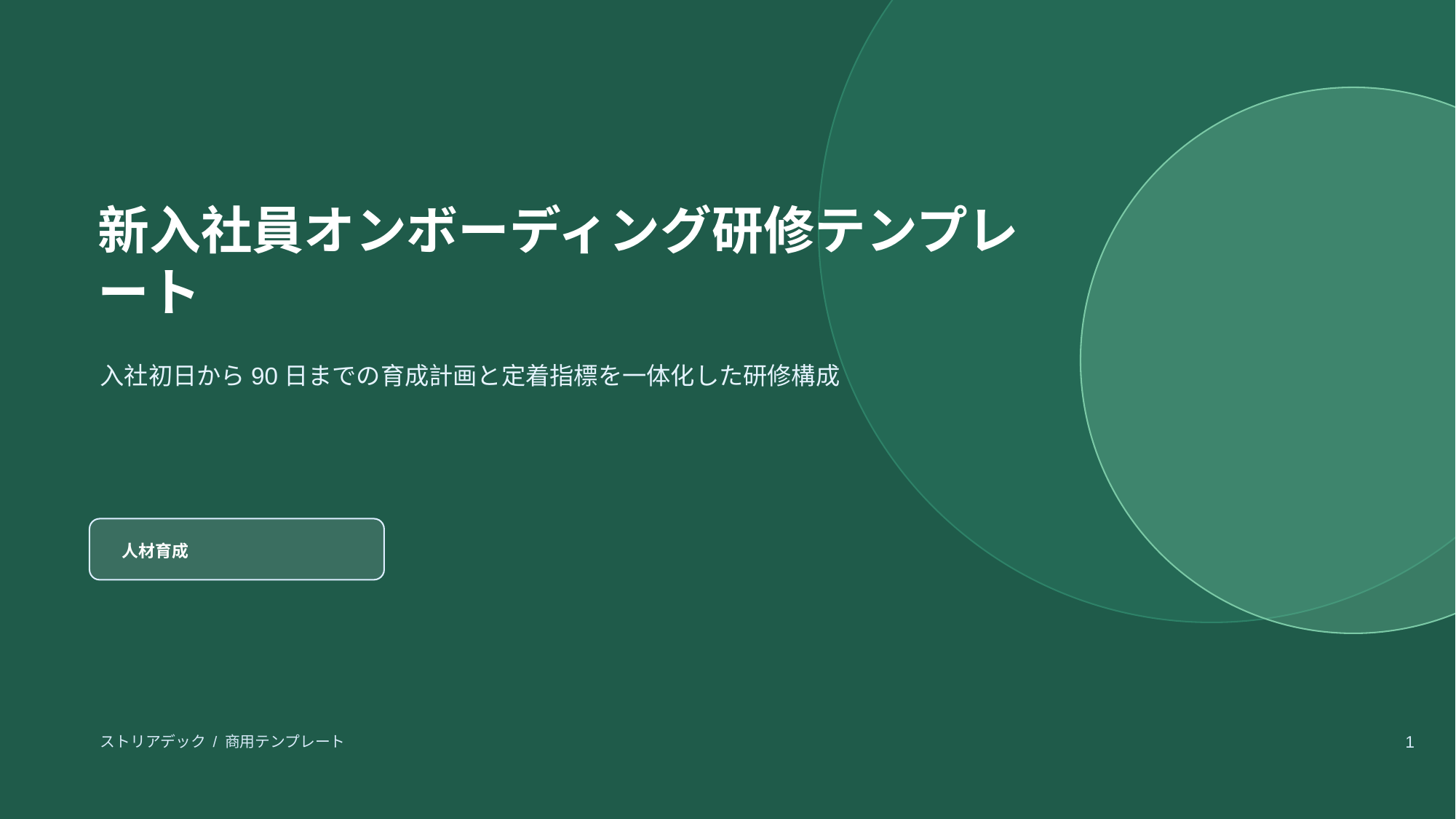

新入社員オンボーディング研修テンプレート
入社初日から90日までの育成計画と定着指標を一体化した研修構成

人材育成
ストリアデック / 商用テンプレート
1